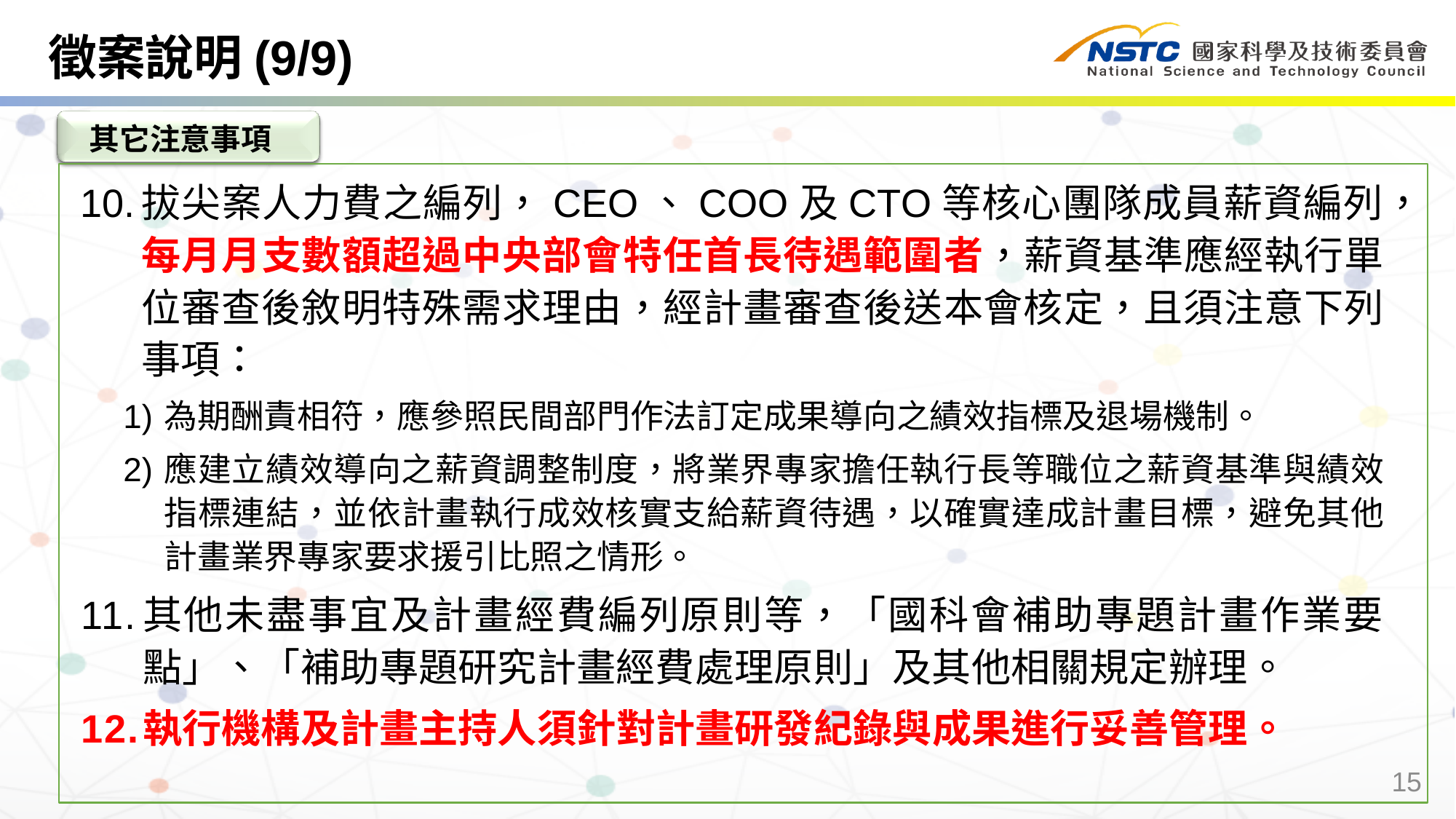

徵案說明(9/9)
其它注意事項

拔尖案人力費之編列，CEO、COO及CTO等核心團隊成員薪資編列，每月月支數額超過中央部會特任首長待遇範圍者，薪資基準應經執行單位審查後敘明特殊需求理由，經計畫審查後送本會核定，且須注意下列事項：
為期酬責相符，應參照民間部門作法訂定成果導向之績效指標及退場機制。
應建立績效導向之薪資調整制度，將業界專家擔任執行長等職位之薪資基準與績效指標連結，並依計畫執行成效核實支給薪資待遇，以確實達成計畫目標，避免其他計畫業界專家要求援引比照之情形。
其他未盡事宜及計畫經費編列原則等，「國科會補助專題計畫作業要點」、「補助專題研究計畫經費處理原則」及其他相關規定辦理。
執行機構及計畫主持人須針對計畫研發紀錄與成果進行妥善管理。

15